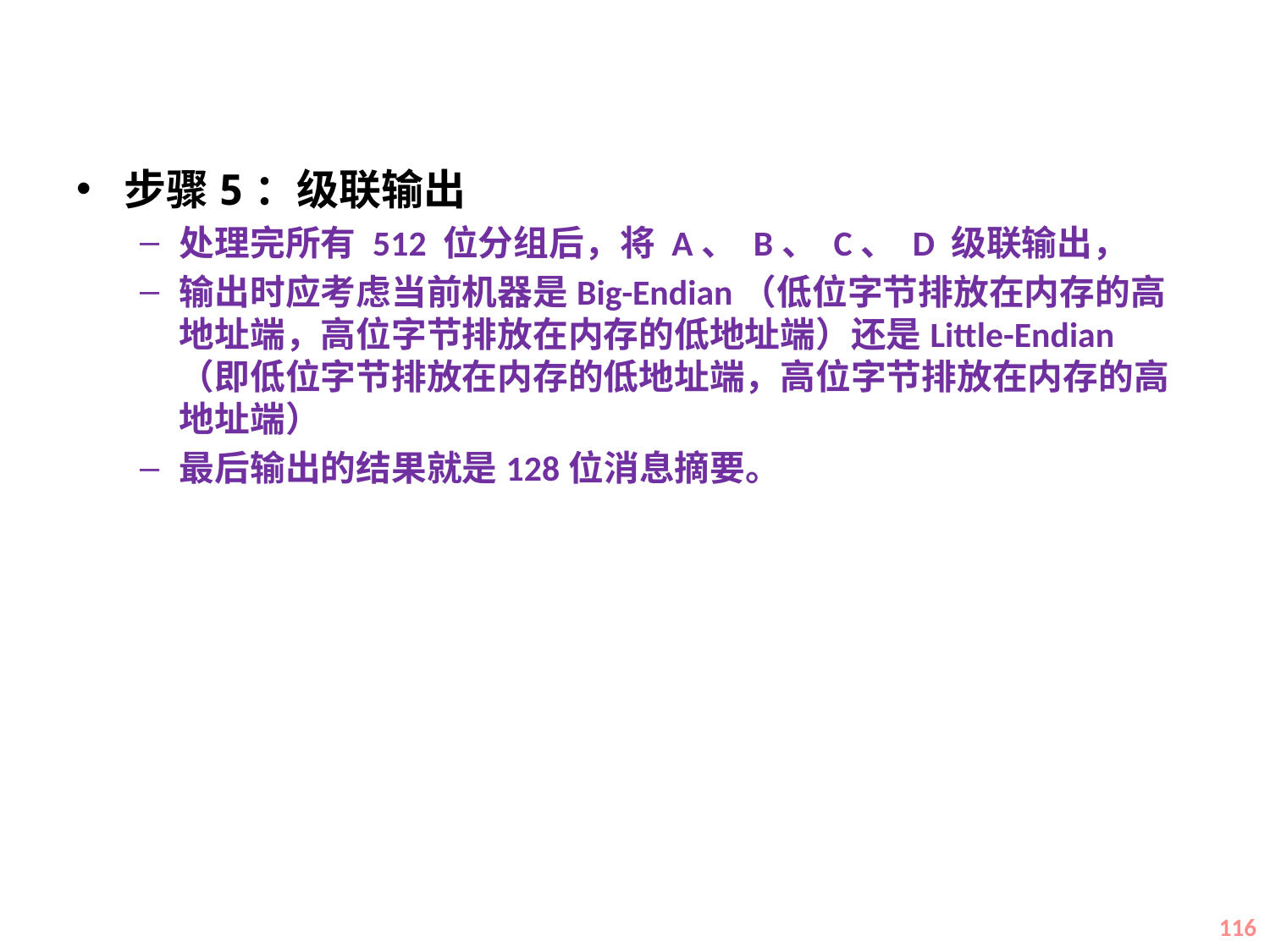

#
步骤5：级联输出
处理完所有 512 位分组后，将 A、 B、 C、 D 级联输出，
输出时应考虑当前机器是Big-Endian（低位字节排放在内存的高地址端，高位字节排放在内存的低地址端）还是Little-Endian（即低位字节排放在内存的低地址端，高位字节排放在内存的高地址端）
最后输出的结果就是128位消息摘要。

116